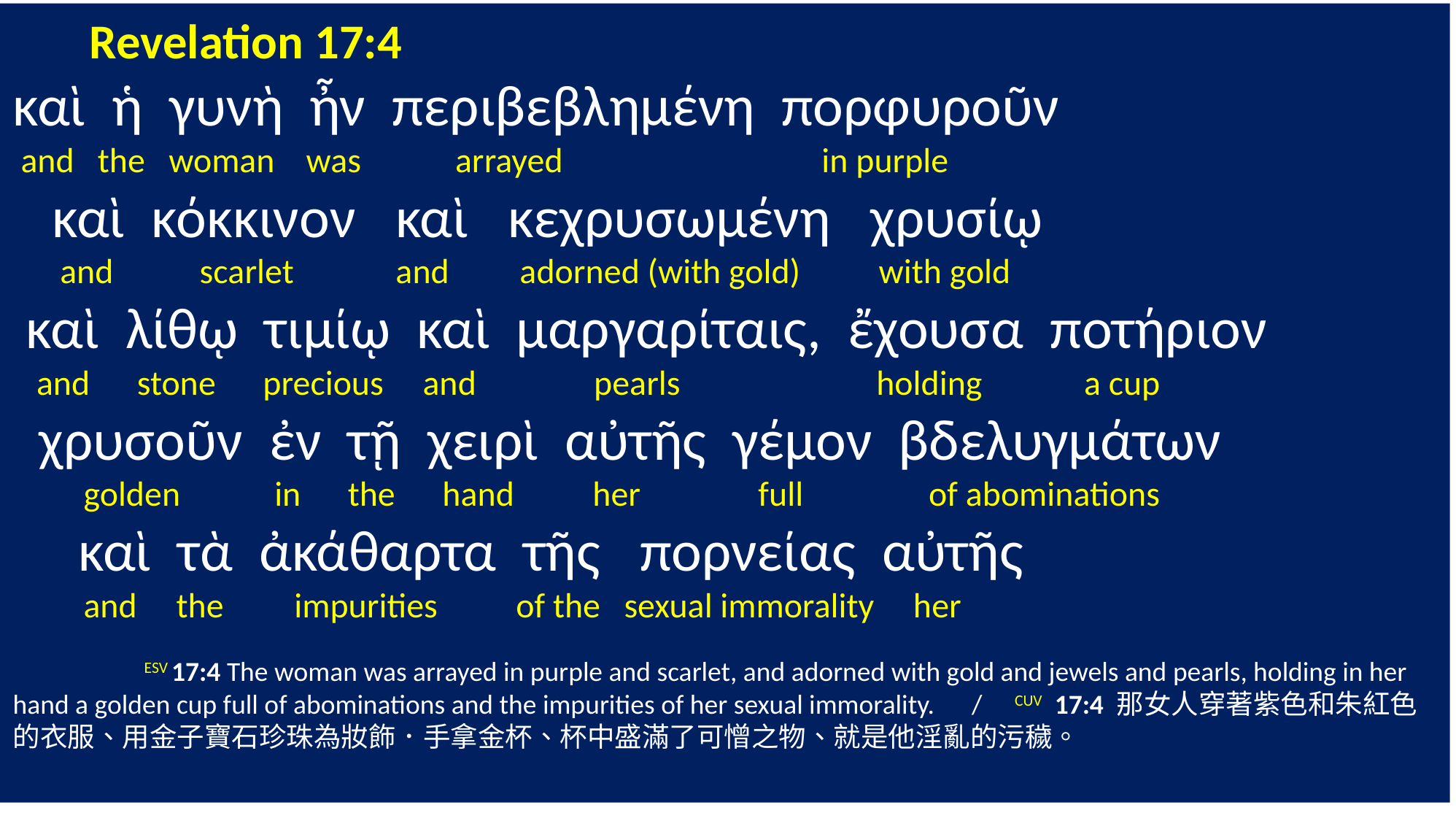

Revelation 17:4
καὶ  ἡ  γυνὴ  ἦν  περιβεβλημένη  πορφυροῦν
 and   the   woman    was            arrayed                                 in purple
   καὶ  κόκκινον   καὶ   κεχρυσωμένη   χρυσίῳ
      and           scarlet             and         adorned (with gold)          with gold
 καὶ  λίθῳ  τιμίῳ  καὶ  μαργαρίταις,  ἔχουσα  ποτήριον
   and      stone      precious     and               pearls                         holding             a cup
  χρυσοῦν  ἐν  τῇ  χειρὶ  αὐτῆς  γέμον  βδελυγμάτων
         golden            in      the      hand          her               full                of abominations
     καὶ  τὰ  ἀκάθαρτα  τῆς   πορνείας  αὐτῆς
         and     the         impurities          of the   sexual immorality     her

	      ESV 17:4 The woman was arrayed in purple and scarlet, and adorned with gold and jewels and pearls, holding in her hand a golden cup full of abominations and the impurities of her sexual immorality.      /     CUV  17:4 那女人穿著紫色和朱紅色的衣服、用金子寶石珍珠為妝飾．手拿金杯、杯中盛滿了可憎之物、就是他淫亂的污穢。